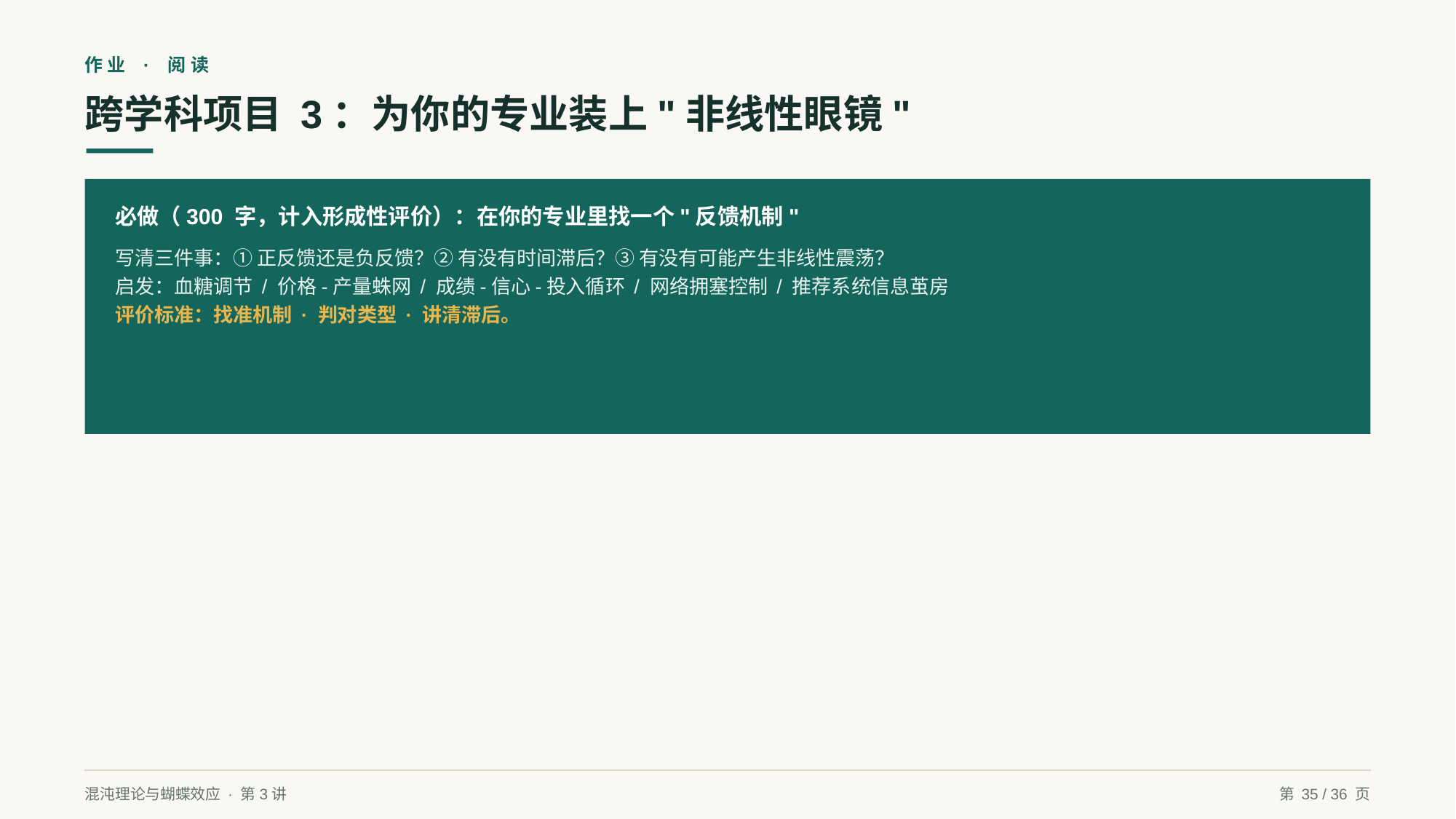

作业 · 阅读
跨学科项目 3：为你的专业装上"非线性眼镜"

必做（300 字，计入形成性评价）：在你的专业里找一个"反馈机制"
写清三件事：① 正反馈还是负反馈？② 有没有时间滞后？③ 有没有可能产生非线性震荡？
启发：血糖调节 / 价格-产量蛛网 / 成绩-信心-投入循环 / 网络拥塞控制 / 推荐系统信息茧房
评价标准：找准机制 · 判对类型 · 讲清滞后。

混沌理论与蝴蝶效应 · 第3讲
第 35 / 36 页